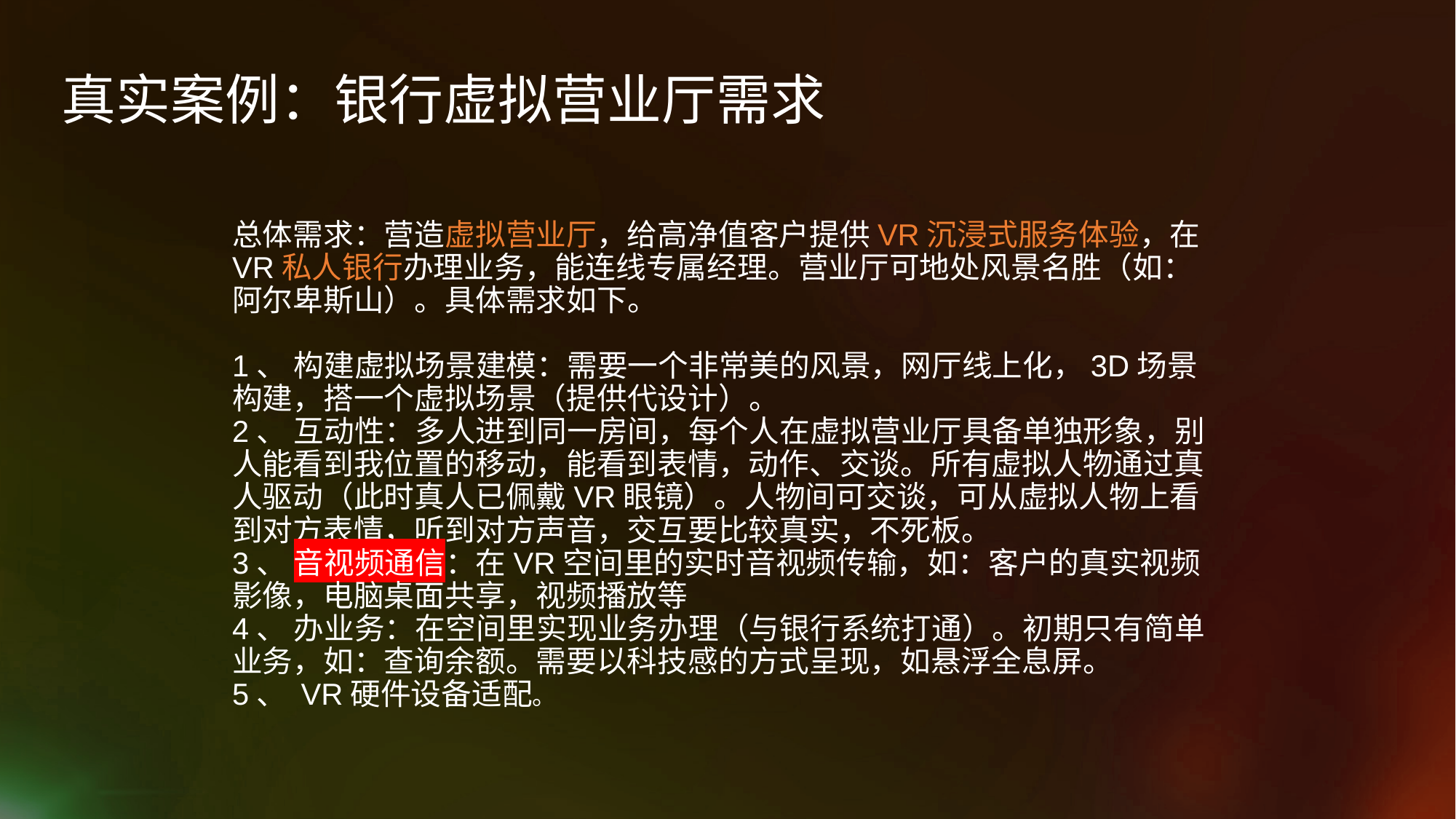

真实案例：银行虚拟营业厅需求
# 总体需求：营造虚拟营业厅，给高净值客户提供VR沉浸式服务体验，在VR私人银行办理业务，能连线专属经理。营业厅可地处风景名胜（如：阿尔卑斯山）。具体需求如下。 1、 构建虚拟场景建模：需要一个非常美的风景，网厅线上化，3D场景构建，搭一个虚拟场景（提供代设计）。 2、 互动性：多人进到同一房间，每个人在虚拟营业厅具备单独形象，别人能看到我位置的移动，能看到表情，动作、交谈。所有虚拟人物通过真人驱动（此时真人已佩戴VR眼镜）。人物间可交谈，可从虚拟人物上看到对方表情，听到对方声音，交互要比较真实，不死板。 3、 音视频通信：在VR空间里的实时音视频传输，如：客户的真实视频影像，电脑桌面共享，视频播放等 4、 办业务：在空间里实现业务办理（与银行系统打通）。初期只有简单业务，如：查询余额。需要以科技感的方式呈现，如悬浮全息屏。 5、 VR硬件设备适配。